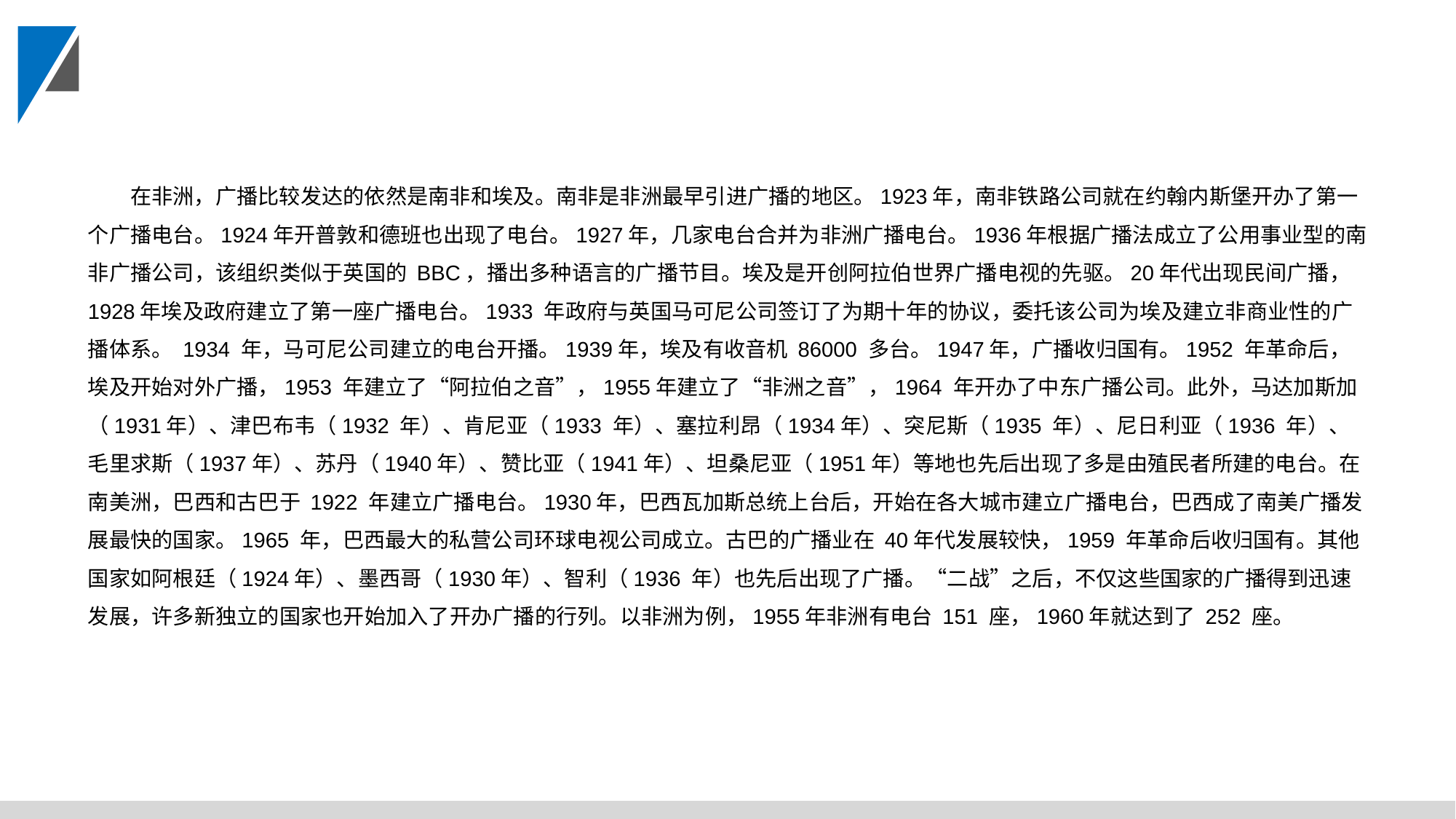

在非洲，广播比较发达的依然是南非和埃及。南非是非洲最早引进广播的地区。1923年，南非铁路公司就在约翰内斯堡开办了第一个广播电台。1924年开普敦和德班也出现了电台。1927年，几家电台合并为非洲广播电台。1936年根据广播法成立了公用事业型的南非广播公司，该组织类似于英国的 BBC，播出多种语言的广播节目。埃及是开创阿拉伯世界广播电视的先驱。20年代出现民间广播，1928年埃及政府建立了第一座广播电台。1933 年政府与英国马可尼公司签订了为期十年的协议，委托该公司为埃及建立非商业性的广播体系。 1934 年，马可尼公司建立的电台开播。1939年，埃及有收音机 86000 多台。1947年，广播收归国有。1952 年革命后，埃及开始对外广播，1953 年建立了“阿拉伯之音”，1955年建立了“非洲之音”，1964 年开办了中东广播公司。此外，马达加斯加（1931年）、津巴布韦（1932 年）、肯尼亚（1933 年）、塞拉利昂（1934年）、突尼斯（1935 年）、尼日利亚（1936 年）、毛里求斯（1937年）、苏丹（1940年）、赞比亚（1941年）、坦桑尼亚（1951年）等地也先后出现了多是由殖民者所建的电台。在南美洲，巴西和古巴于 1922 年建立广播电台。1930年，巴西瓦加斯总统上台后，开始在各大城市建立广播电台，巴西成了南美广播发展最快的国家。1965 年，巴西最大的私营公司环球电视公司成立。古巴的广播业在 40年代发展较快，1959 年革命后收归国有。其他国家如阿根廷（1924年）、墨西哥（1930年）、智利（1936 年）也先后出现了广播。“二战”之后，不仅这些国家的广播得到迅速发展，许多新独立的国家也开始加入了开办广播的行列。以非洲为例，1955年非洲有电台 151 座，1960年就达到了 252 座。